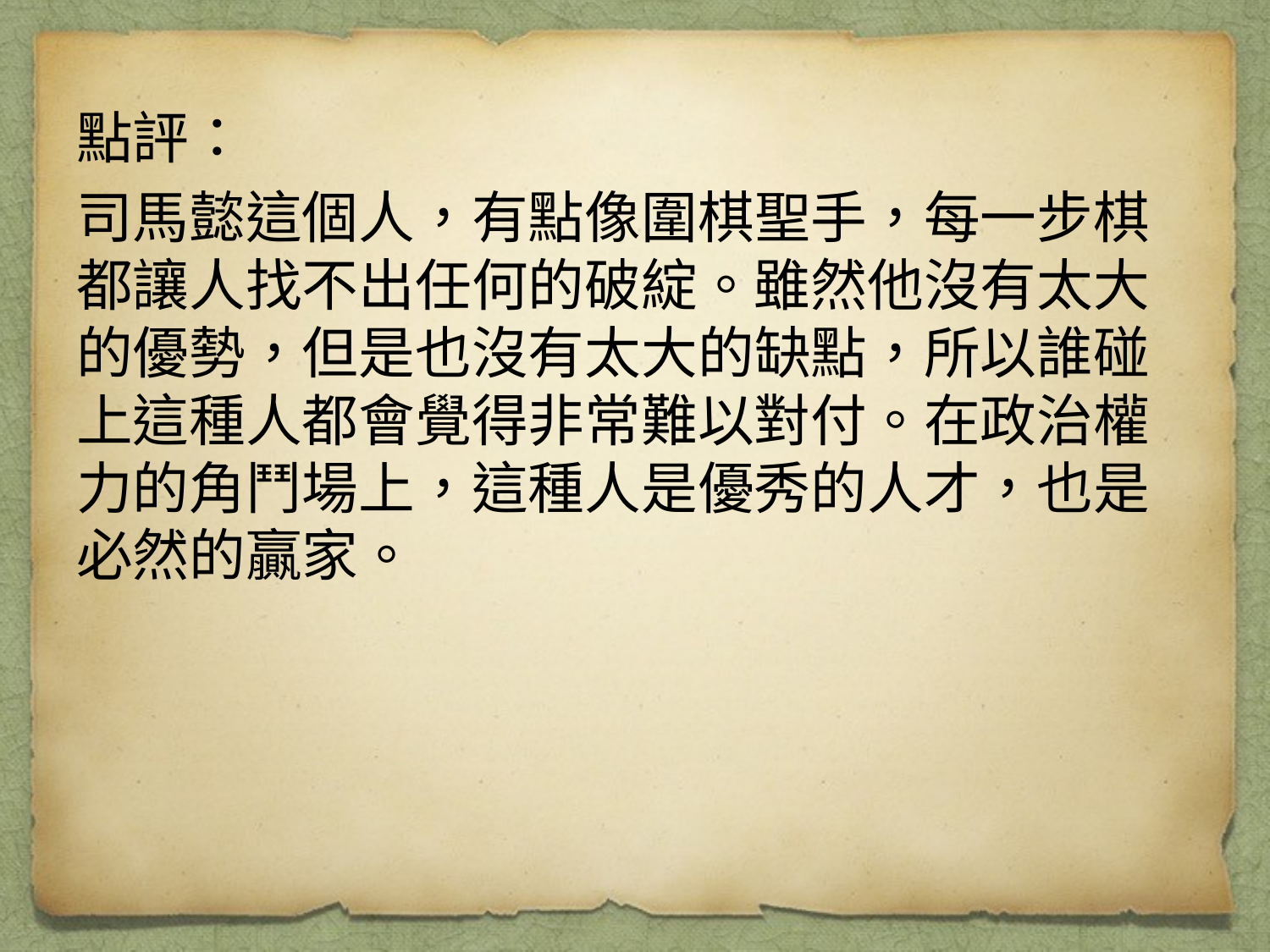

#
點評：
司馬懿這個人，有點像圍棋聖手，每一步棋都讓人找不出任何的破綻。雖然他沒有太大的優勢，但是也沒有太大的缺點，所以誰碰上這種人都會覺得非常難以對付。在政治權力的角鬥場上，這種人是優秀的人才，也是必然的贏家。